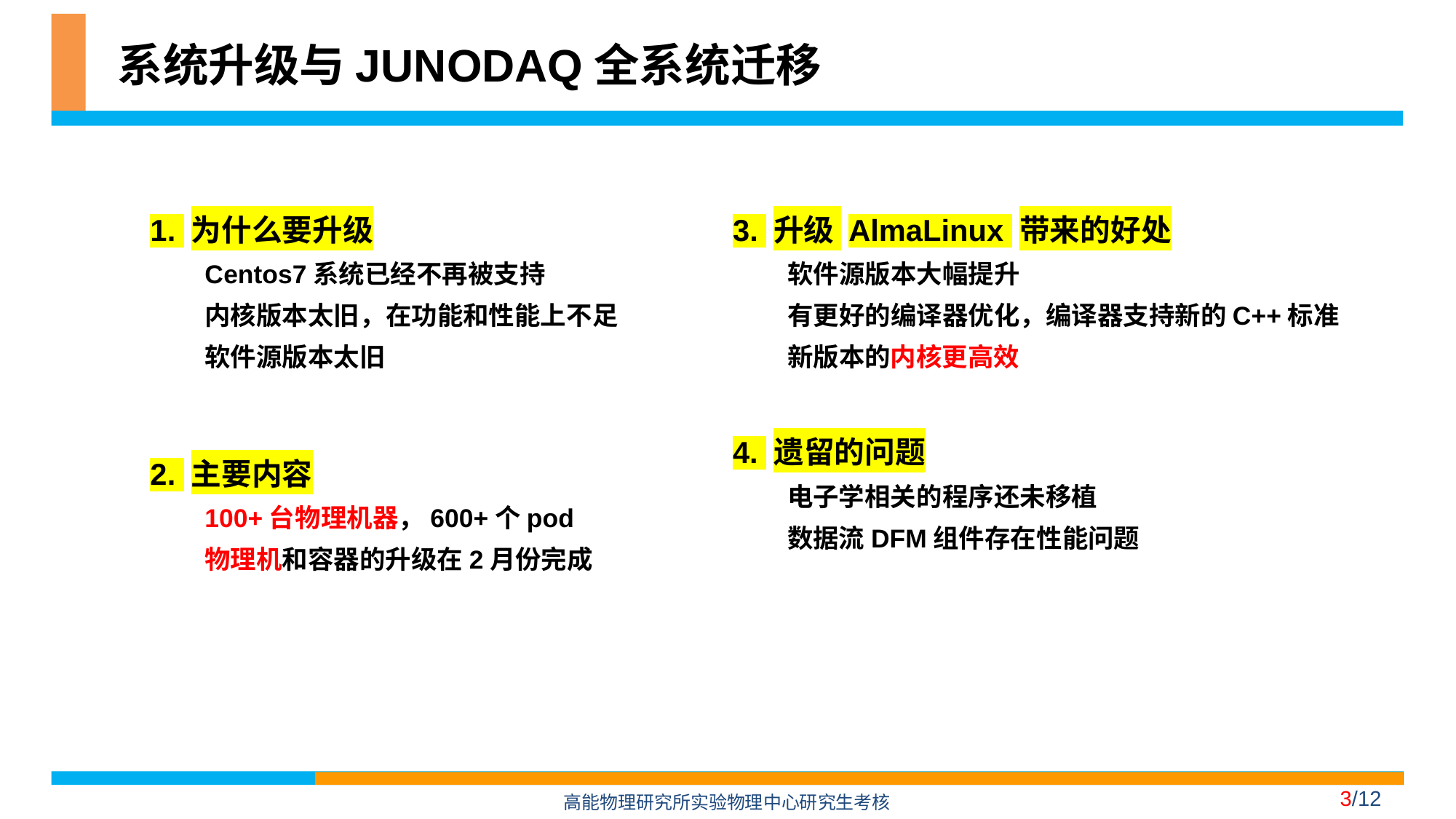

# 系统升级与JUNODAQ全系统迁移
1. 为什么要升级
Centos7系统已经不再被支持
内核版本太旧，在功能和性能上不足
软件源版本太旧

3. 升级 AlmaLinux 带来的好处
软件源版本大幅提升
有更好的编译器优化，编译器支持新的C++标准
新版本的内核更高效

4. 遗留的问题
电子学相关的程序还未移植
数据流DFM组件存在性能问题

2. 主要内容
100+台物理机器，600+个pod
物理机和容器的升级在2月份完成